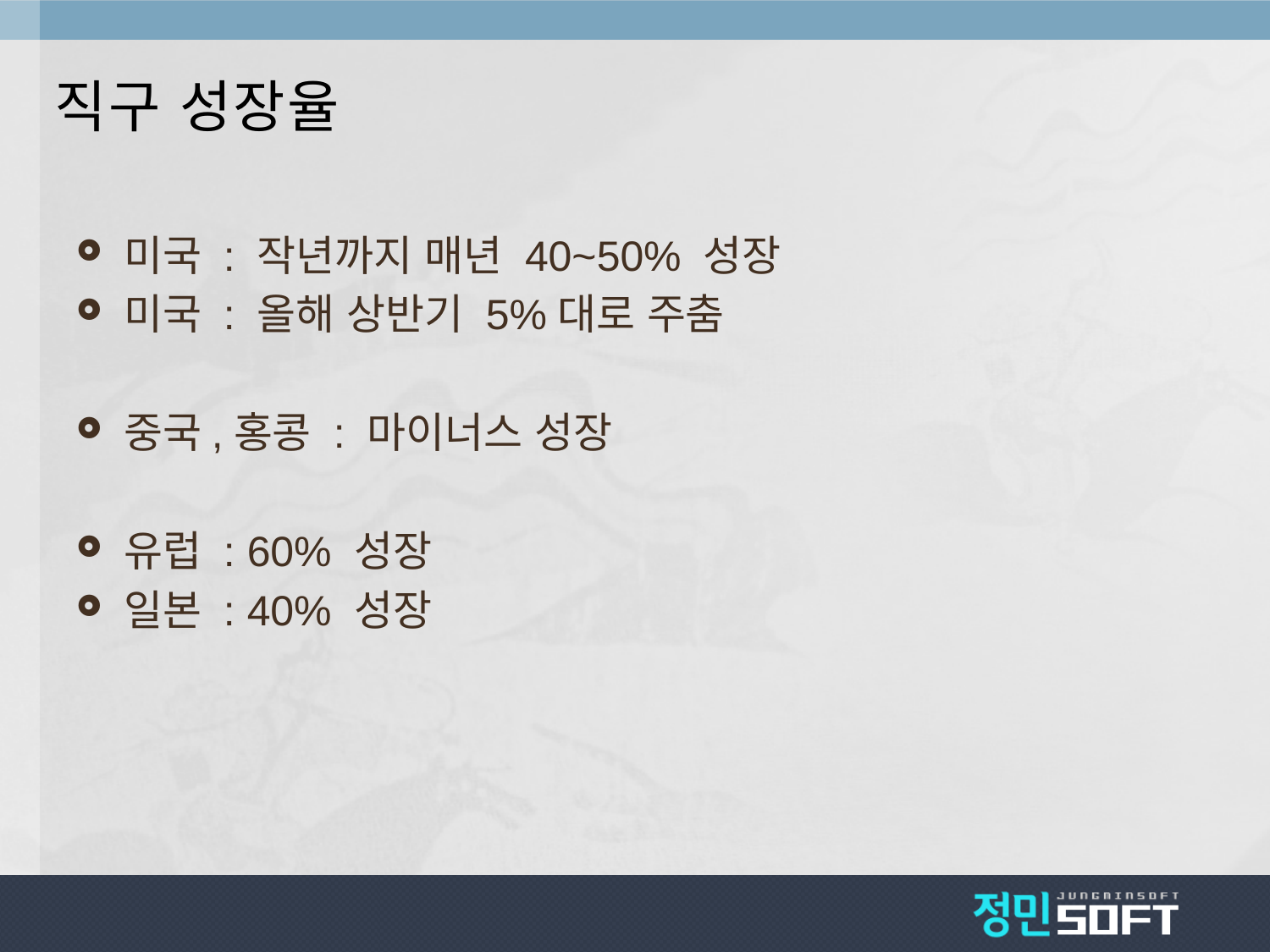

# 직구 성장율
미국 : 작년까지 매년 40~50% 성장
미국 : 올해 상반기 5%대로 주춤

중국,홍콩 : 마이너스 성장

유럽 : 60% 성장
일본 : 40% 성장